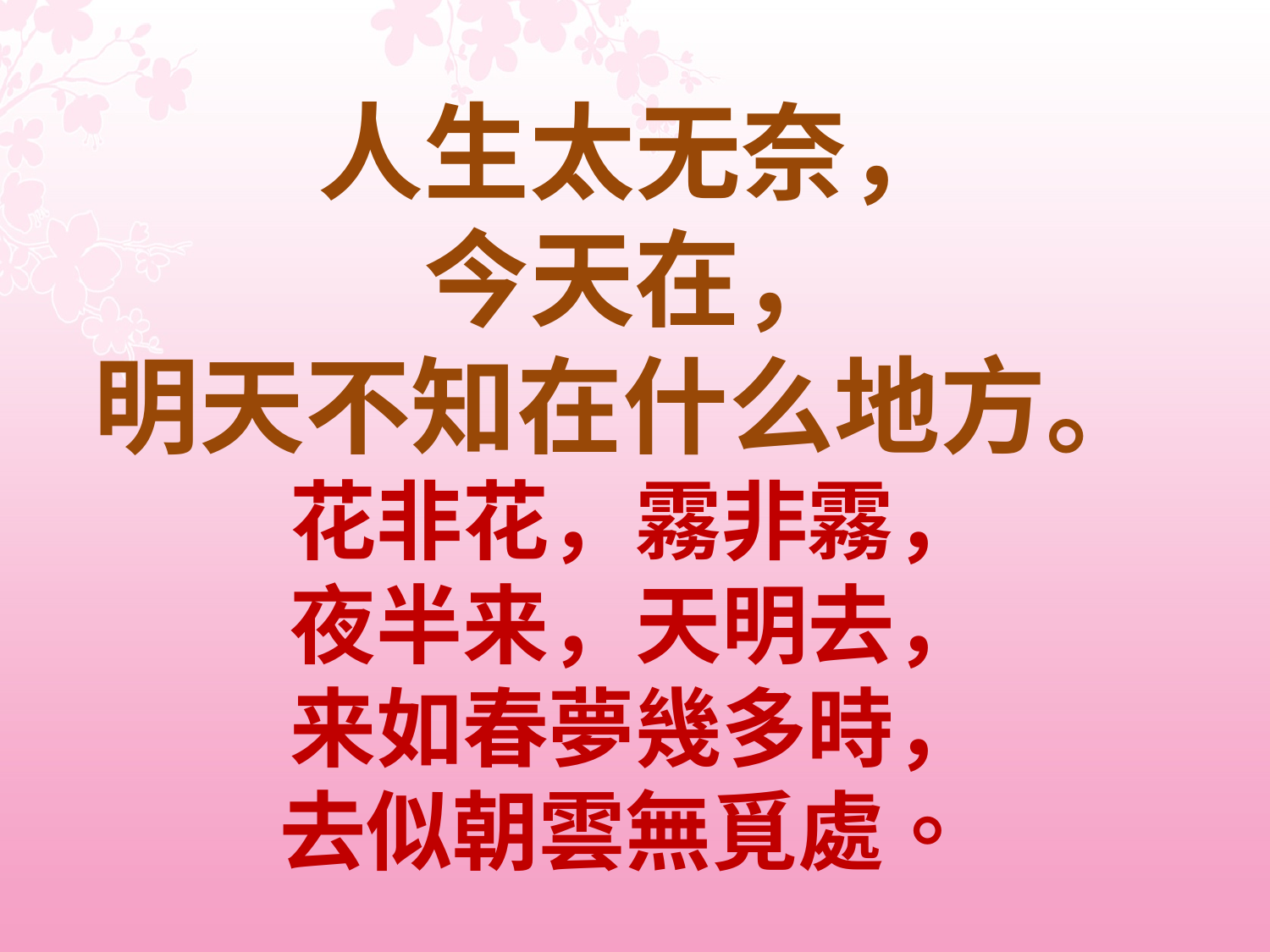

# 人生太无奈， 今天在， 明天不知在什么地方。 花非花，霧非霧， 夜半来，天明去， 来如春夢幾多時， 去似朝雲無覓處。